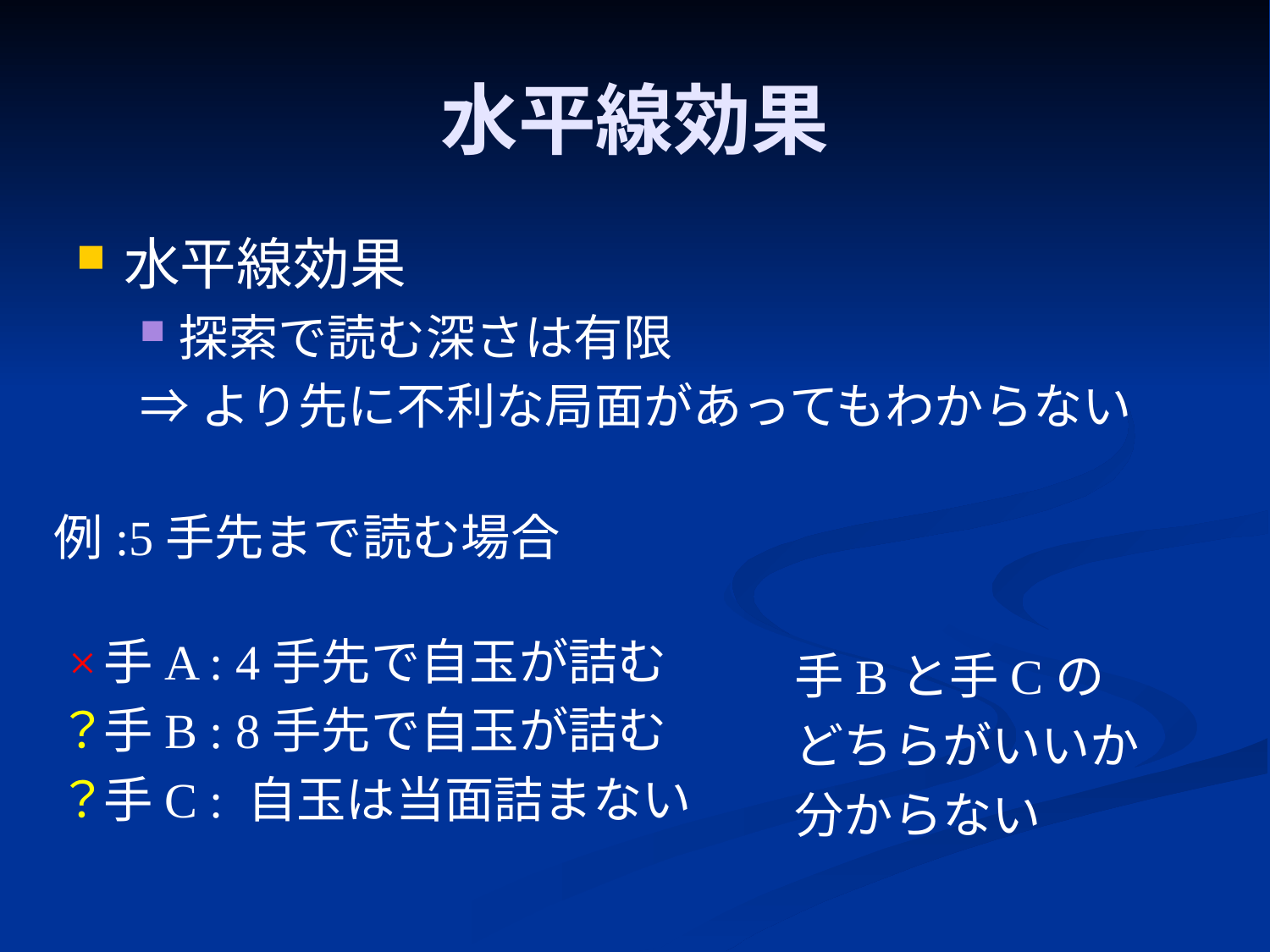

# 水平線効果
水平線効果
探索で読む深さは有限
⇒より先に不利な局面があってもわからない
例:5手先まで読む場合
×
？
？
手A : 4手先で自玉が詰む
手B : 8手先で自玉が詰む
手C : 自玉は当面詰まない
手Bと手Cの
どちらがいいか
分からない